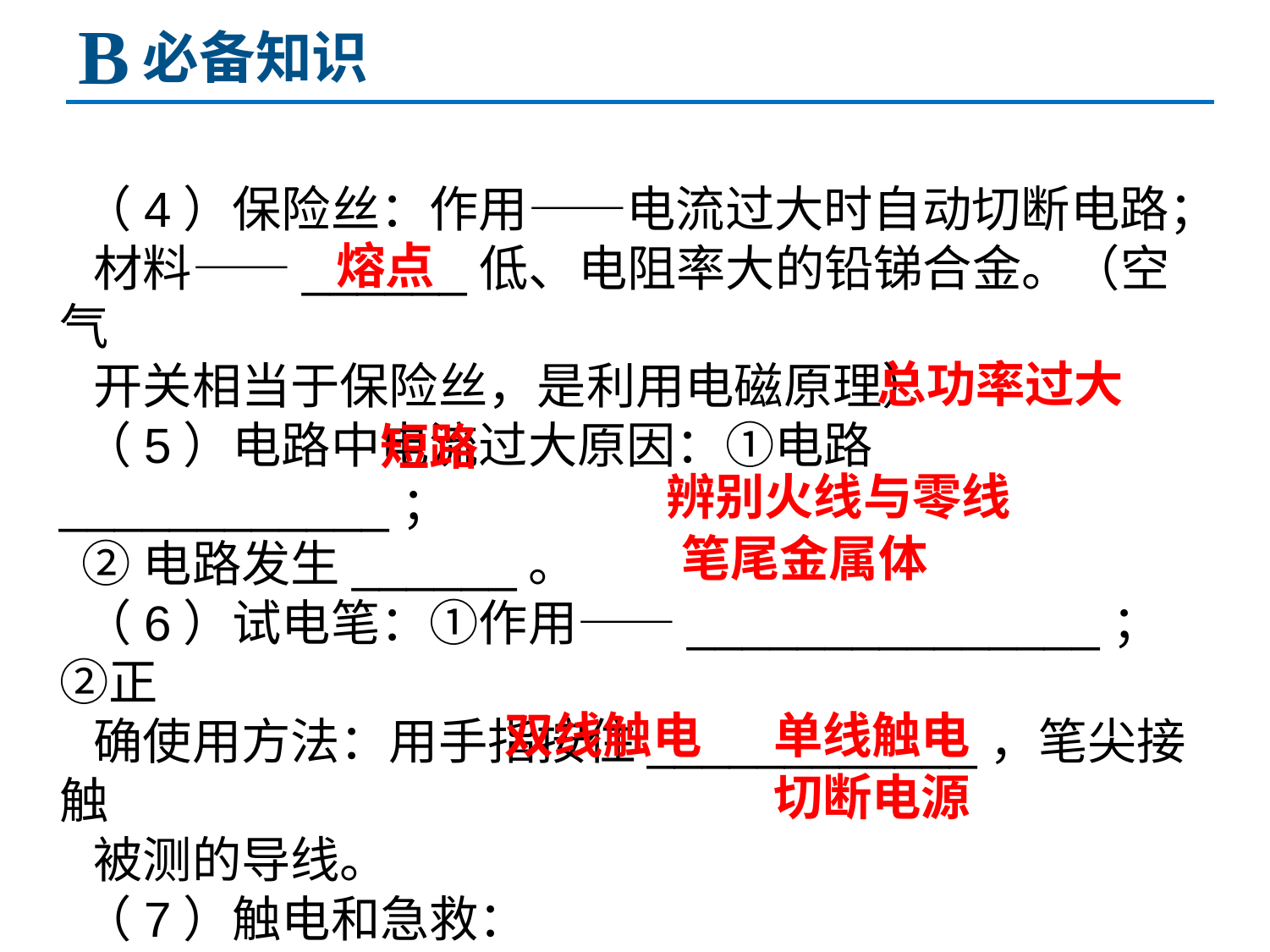

B
必备知识
 （4）保险丝：作用——电流过大时自动切断电路；
  材料——______低、电阻率大的铅锑合金。（空气
  开关相当于保险丝，是利用电磁原理）
 （5）电路中电流过大原因：①电路____________；
  ②电路发生______。
 （6）试电笔：①作用——_______________；②正
  确使用方法：用手指按住____________，笔尖接触
  被测的导线。
 （7）触电和急救：
  ①触电两种类型：        和          ；
  ②如果发生触电事故，要立即          。
熔点
总功率过大
短路
辨别火线与零线
笔尾金属体
双线触电
单线触电
切断电源